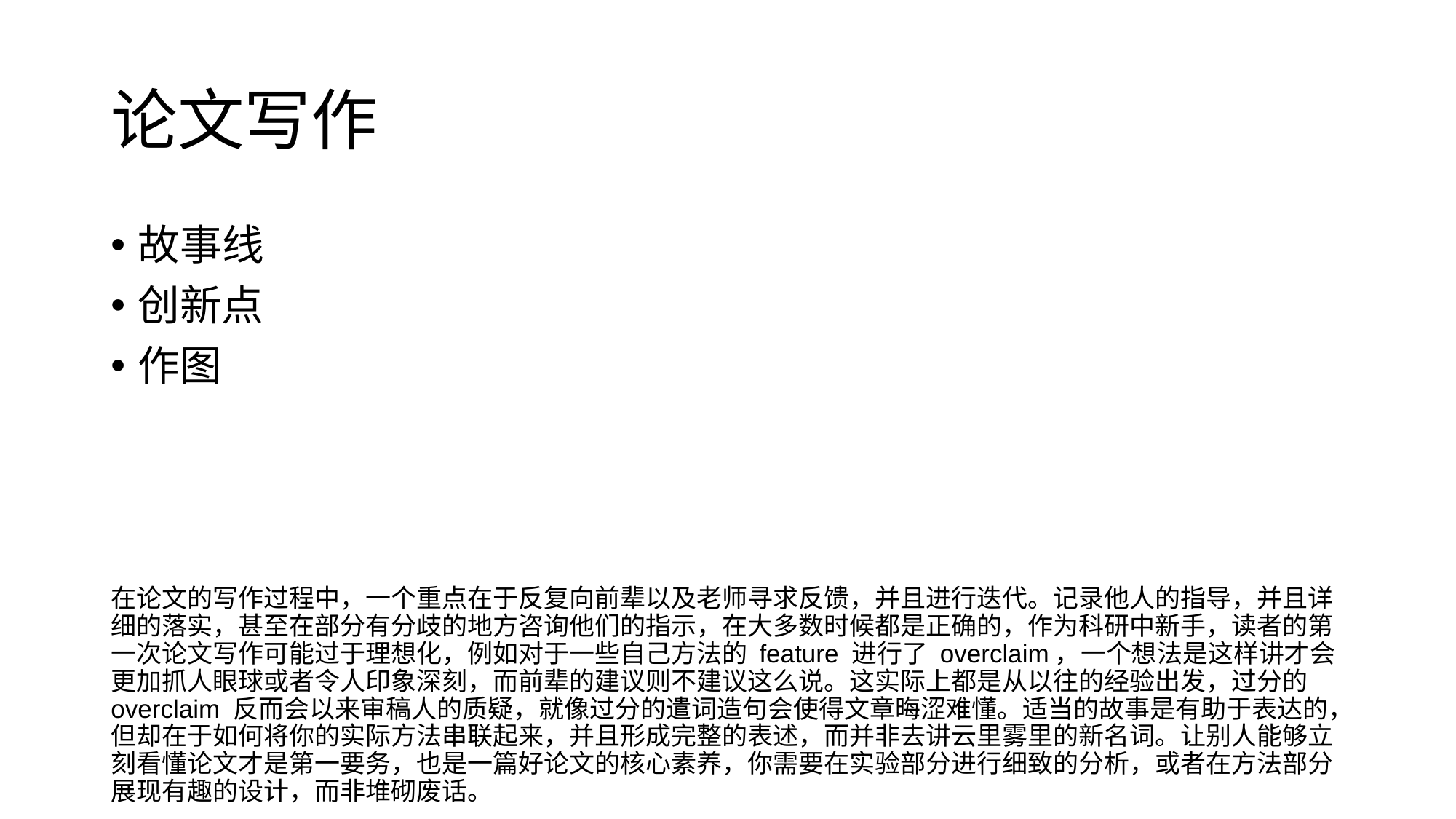

# 论文写作
故事线
创新点
作图

在论文的写作过程中，一个重点在于反复向前辈以及老师寻求反馈，并且进行迭代。记录他人的指导，并且详细的落实，甚至在部分有分歧的地方咨询他们的指示，在大多数时候都是正确的，作为科研中新手，读者的第一次论文写作可能过于理想化，例如对于一些自己方法的 feature 进行了 overclaim，一个想法是这样讲才会更加抓人眼球或者令人印象深刻，而前辈的建议则不建议这么说。这实际上都是从以往的经验出发，过分的 overclaim 反而会以来审稿人的质疑，就像过分的遣词造句会使得文章晦涩难懂。适当的故事是有助于表达的，但却在于如何将你的实际方法串联起来，并且形成完整的表述，而并非去讲云里雾里的新名词。让别人能够立刻看懂论文才是第一要务，也是一篇好论文的核心素养，你需要在实验部分进行细致的分析，或者在方法部分展现有趣的设计，而非堆砌废话。